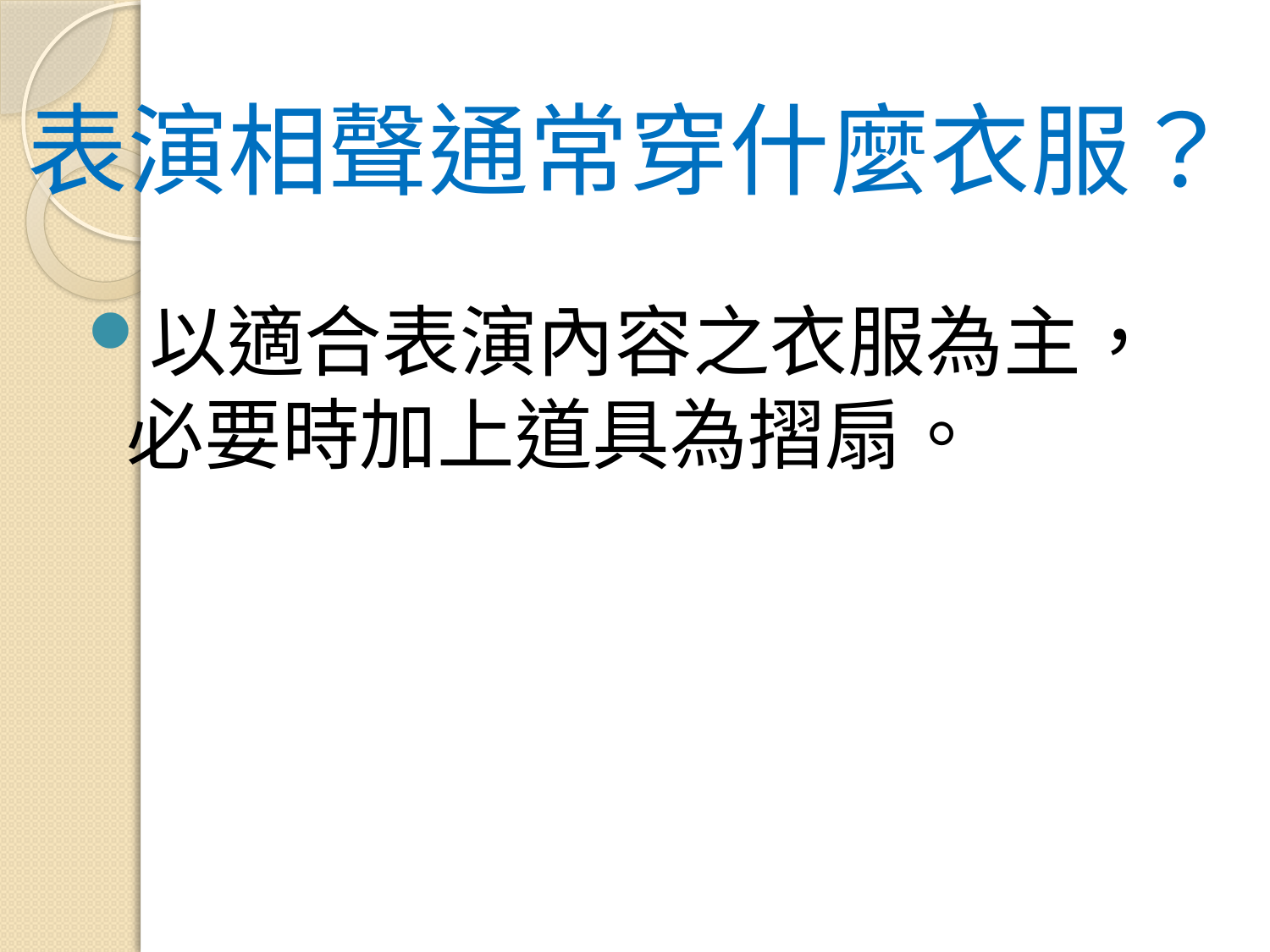

# 表演相聲通常穿什麼衣服？
以適合表演內容之衣服為主，必要時加上道具為摺扇。